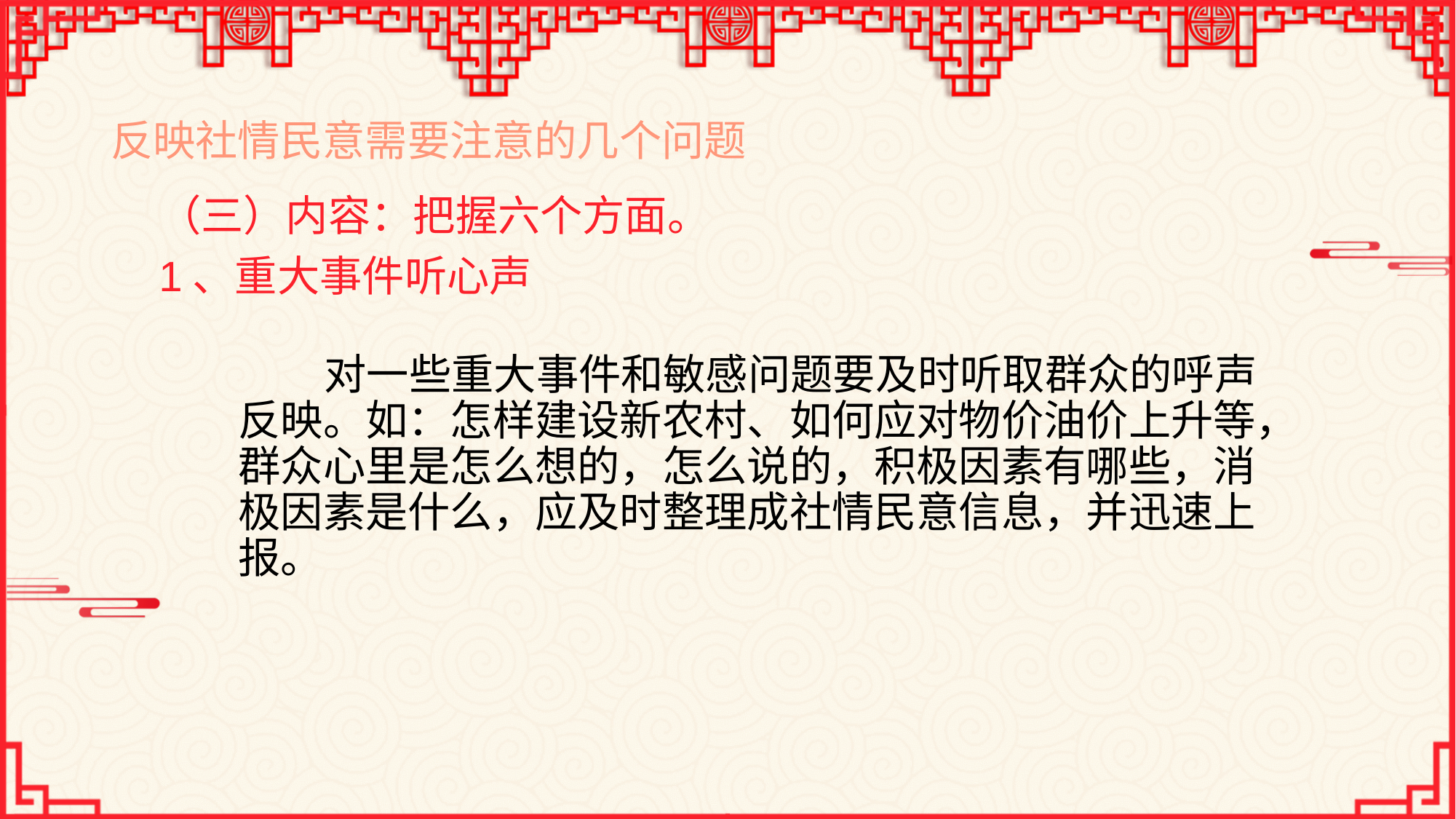

# 反映社情民意需要注意的几个问题
（三）内容：把握六个方面。
1、重大事件听心声
对一些重大事件和敏感问题要及时听取群众的呼声反映。如：怎样建设新农村、如何应对物价油价上升等，群众心里是怎么想的，怎么说的，积极因素有哪些，消极因素是什么，应及时整理成社情民意信息，并迅速上报。